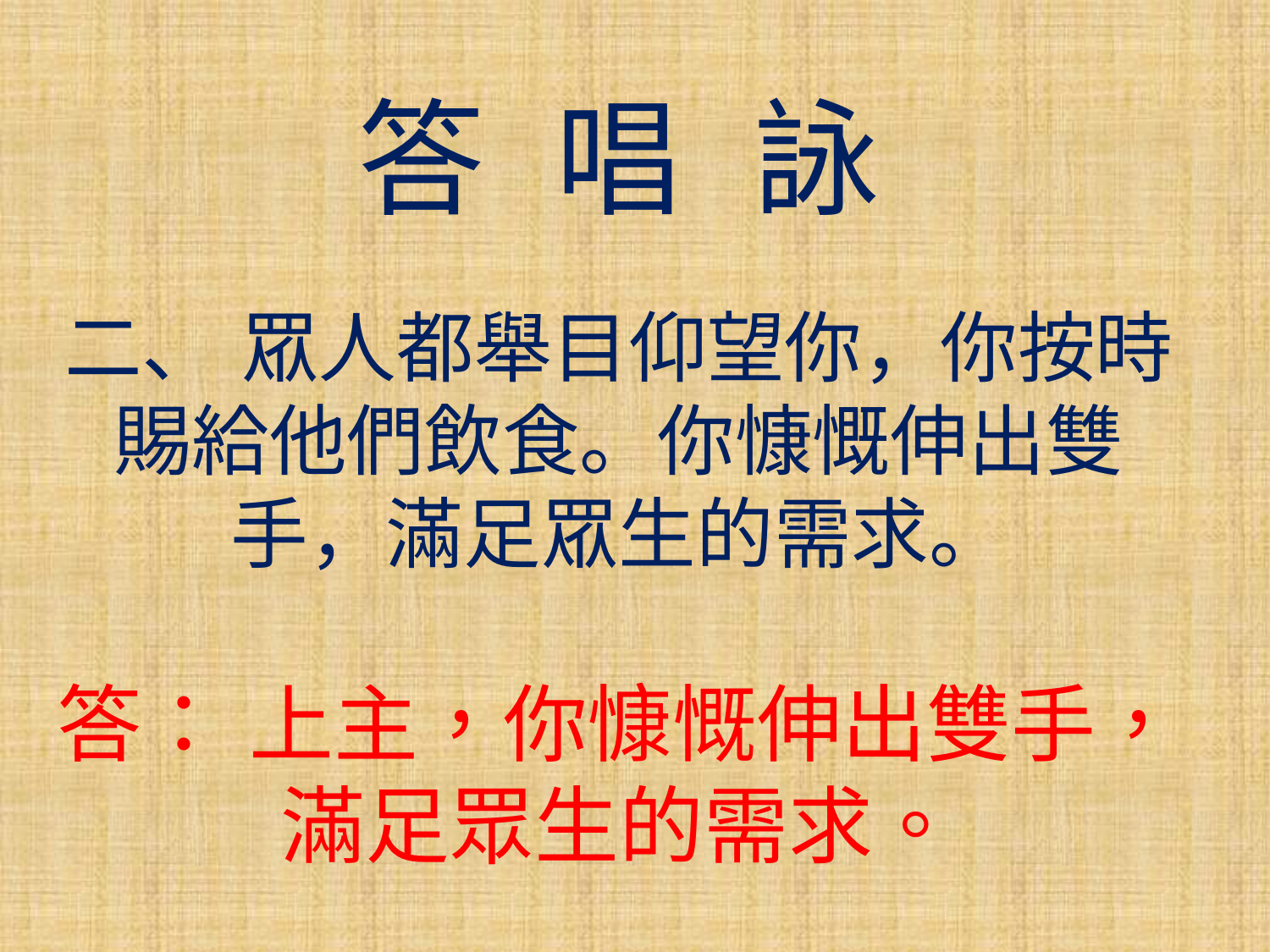

答  唱  詠

二、 眾人都舉目仰望你，你按時賜給他們飲食。你慷慨伸出雙手，滿足眾生的需求。

答： 上主，你慷慨伸出雙手，滿足眾生的需求。